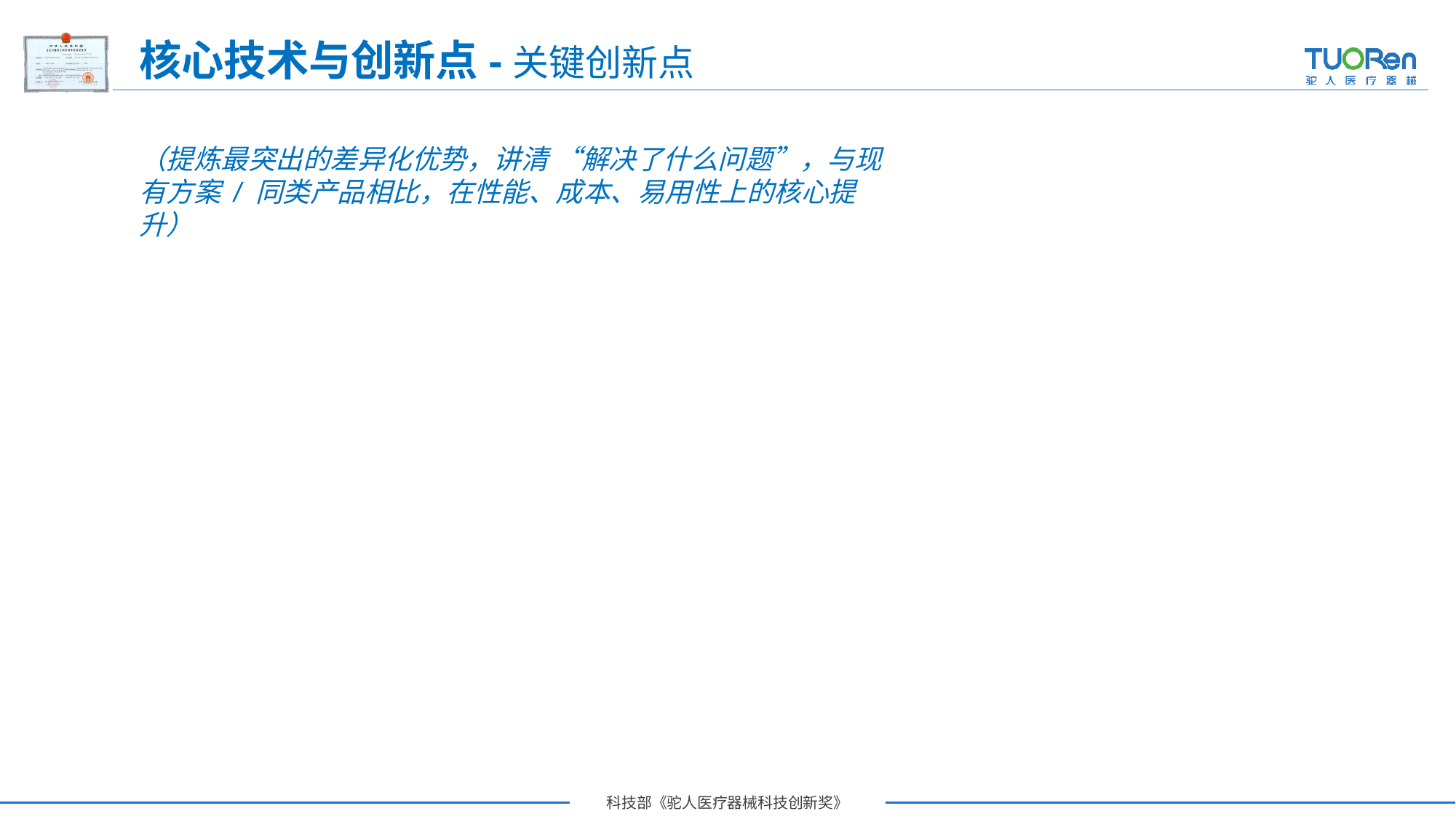

核心技术与创新点-关键创新点
（提炼最突出的差异化优势，讲清 “解决了什么问题”，与现有方案 / 同类产品相比，在性能、成本、易用性上的核心提升）

广义上的技术创新链条大致可以分为五个阶段:
基础研发、概念验证、中试、工程化、商业化

概念验证是成果转化链条中的锚点，是跨越研发成果与产品市场化之间“死亡之谷”的“关键拼图”和“第一步”。
7